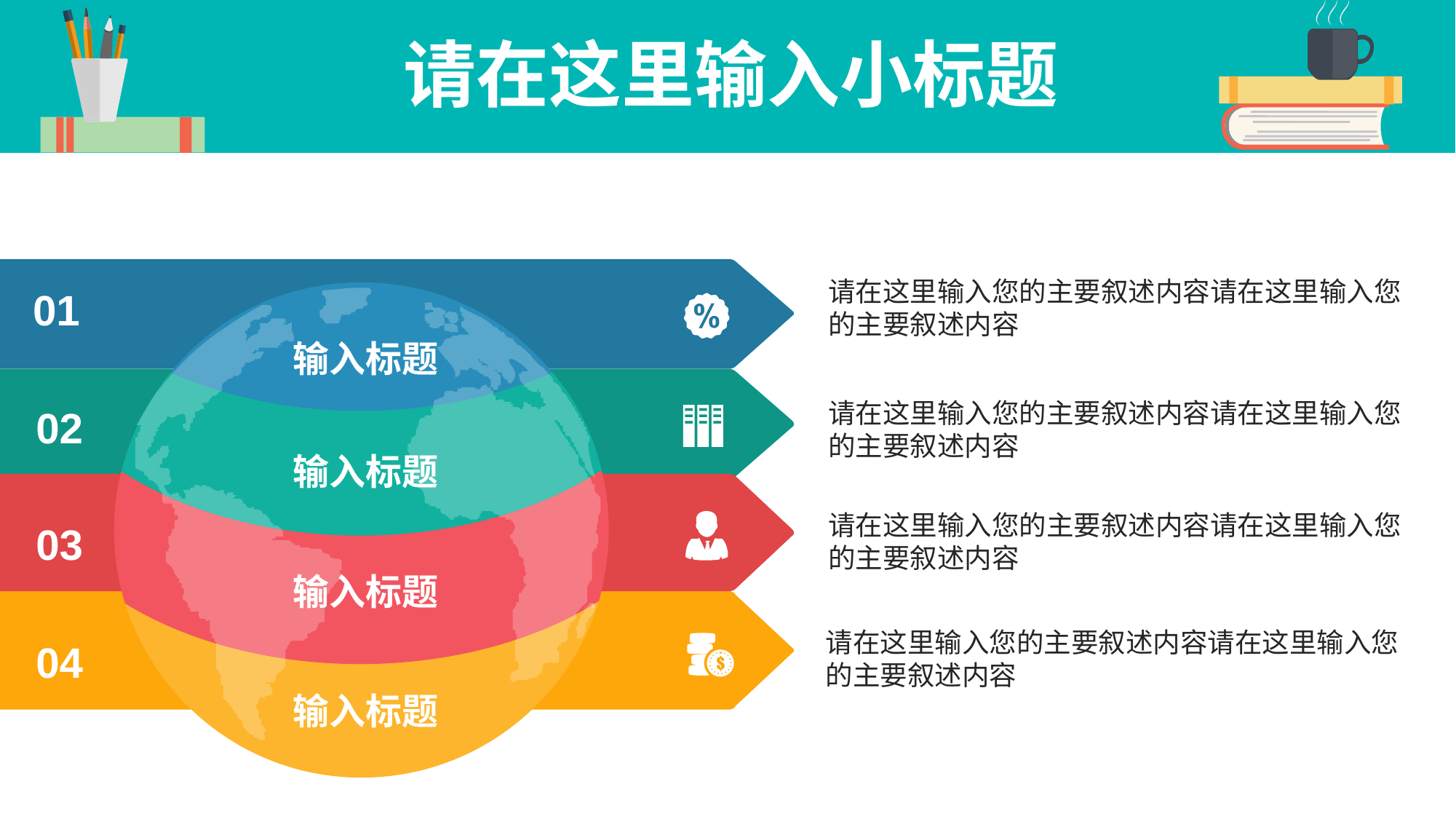

请在这里输入小标题

01

请在这里输入您的主要叙述内容请在这里输入您的主要叙述内容

输入标题

02

请在这里输入您的主要叙述内容请在这里输入您的主要叙述内容
输入标题

03
请在这里输入您的主要叙述内容请在这里输入您的主要叙述内容
输入标题

04

请在这里输入您的主要叙述内容请在这里输入您的主要叙述内容
输入标题